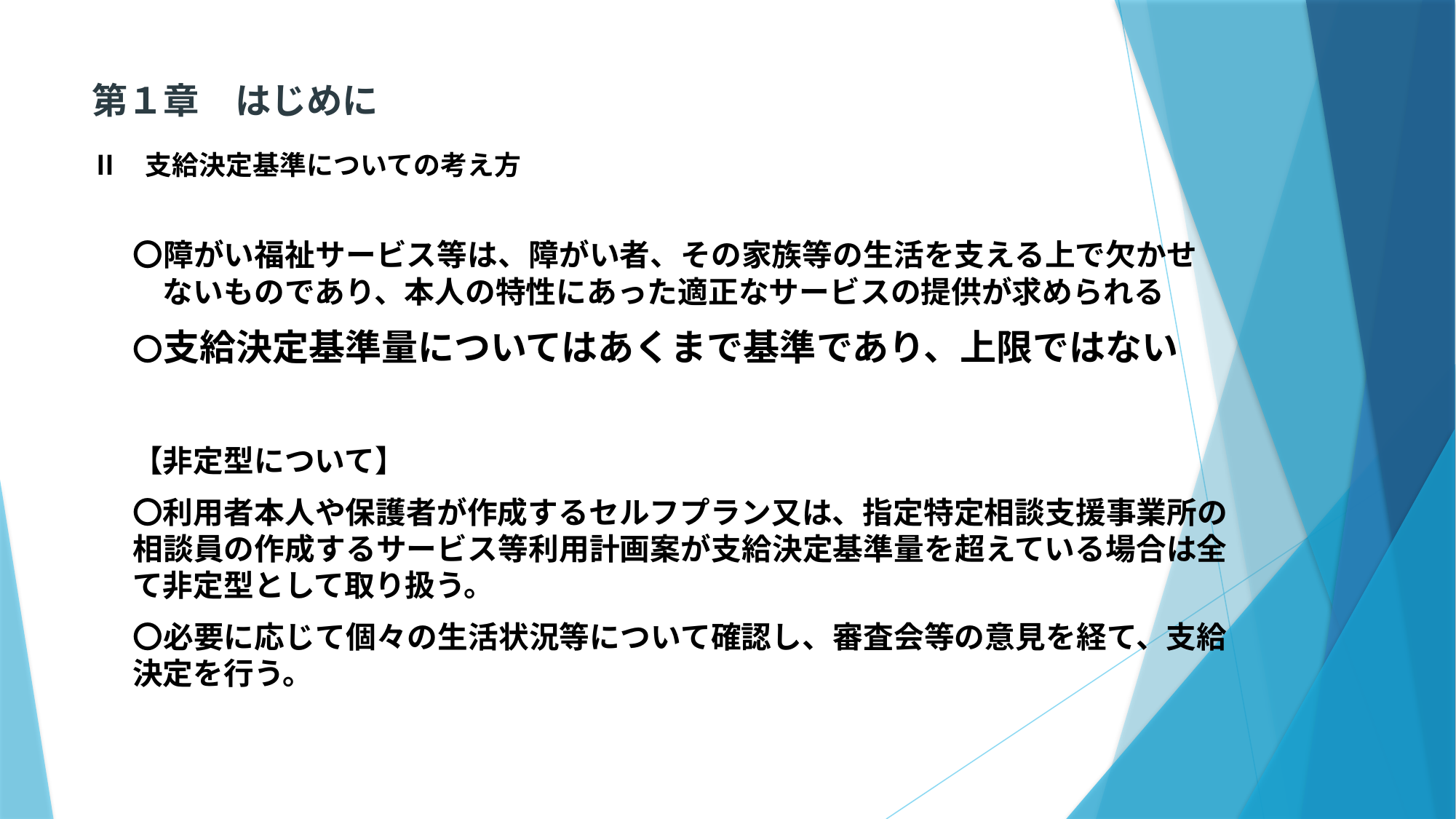

# 第１章　はじめに Ⅱ　支給決定基準についての考え方
〇障がい福祉サービス等は、障がい者、その家族等の生活を支える上で欠かせ　　ないものであり、本人の特性にあった適正なサービスの提供が求められる
〇支給決定基準量についてはあくまで基準であり、上限ではない

【非定型について】
〇利用者本人や保護者が作成するセルフプラン又は、指定特定相談支援事業所の相談員の作成するサービス等利用計画案が支給決定基準量を超えている場合は全て非定型として取り扱う。
〇必要に応じて個々の生活状況等について確認し、審査会等の意見を経て、支給決定を行う。